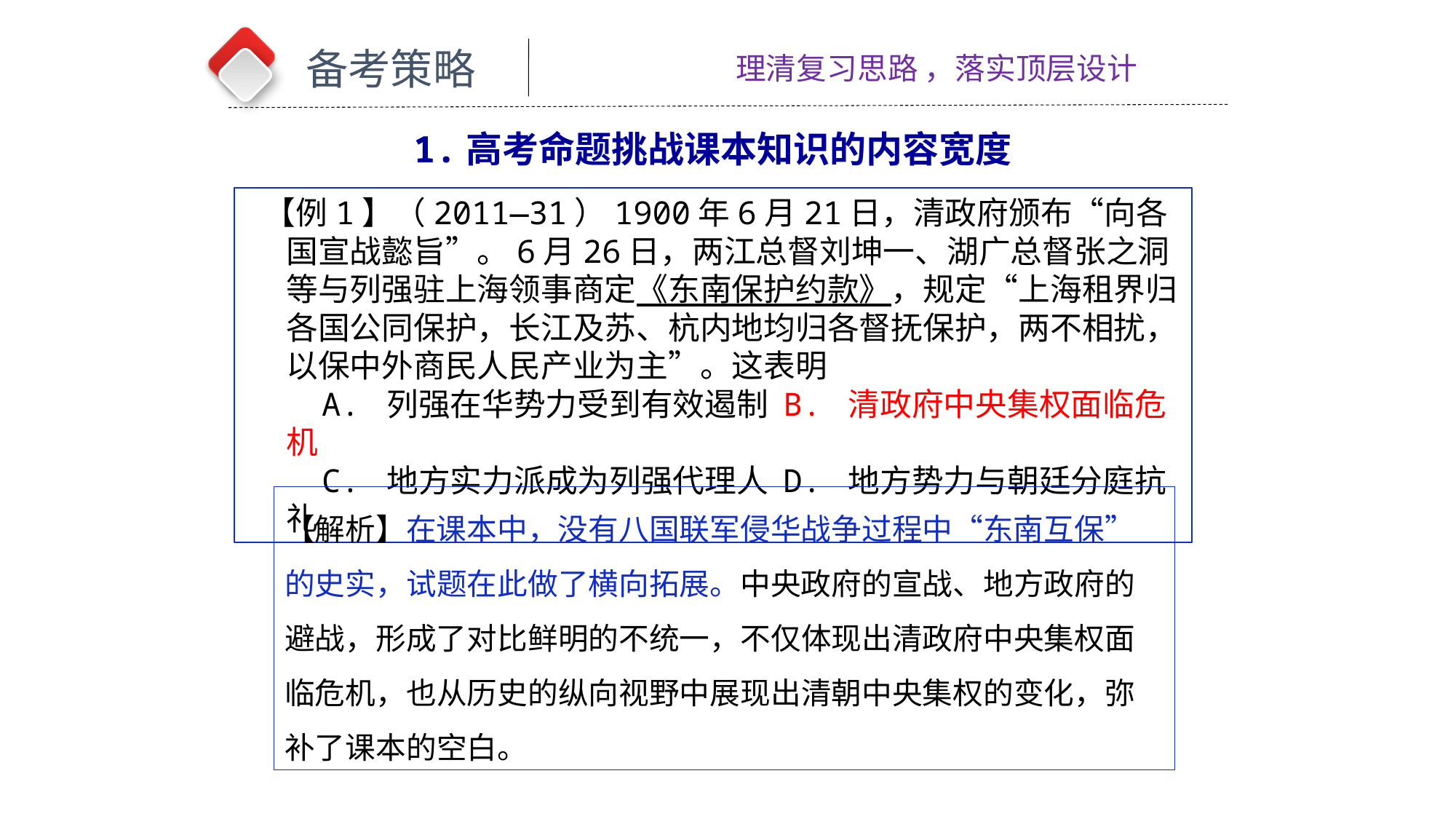

备考策略
理清复习思路 ，落实顶层设计

1.高考命题挑战课本知识的内容宽度
  【例1】（2011—31）1900年6月21日，清政府颁布“向各国宣战懿旨”。6月26日，两江总督刘坤一、湖广总督张之洞等与列强驻上海领事商定《东南保护约款》，规定“上海租界归各国公同保护，长江及苏、杭内地均归各督抚保护，两不相扰，以保中外商民人民产业为主”。这表明
    A. 列强在华势力受到有效遏制 B. 清政府中央集权面临危机
    C. 地方实力派成为列强代理人 D. 地方势力与朝廷分庭抗礼
【解析】在课本中，没有八国联军侵华战争过程中“东南互保”的史实，试题在此做了横向拓展。中央政府的宣战、地方政府的避战，形成了对比鲜明的不统一，不仅体现出清政府中央集权面临危机，也从历史的纵向视野中展现出清朝中央集权的变化，弥补了课本的空白。